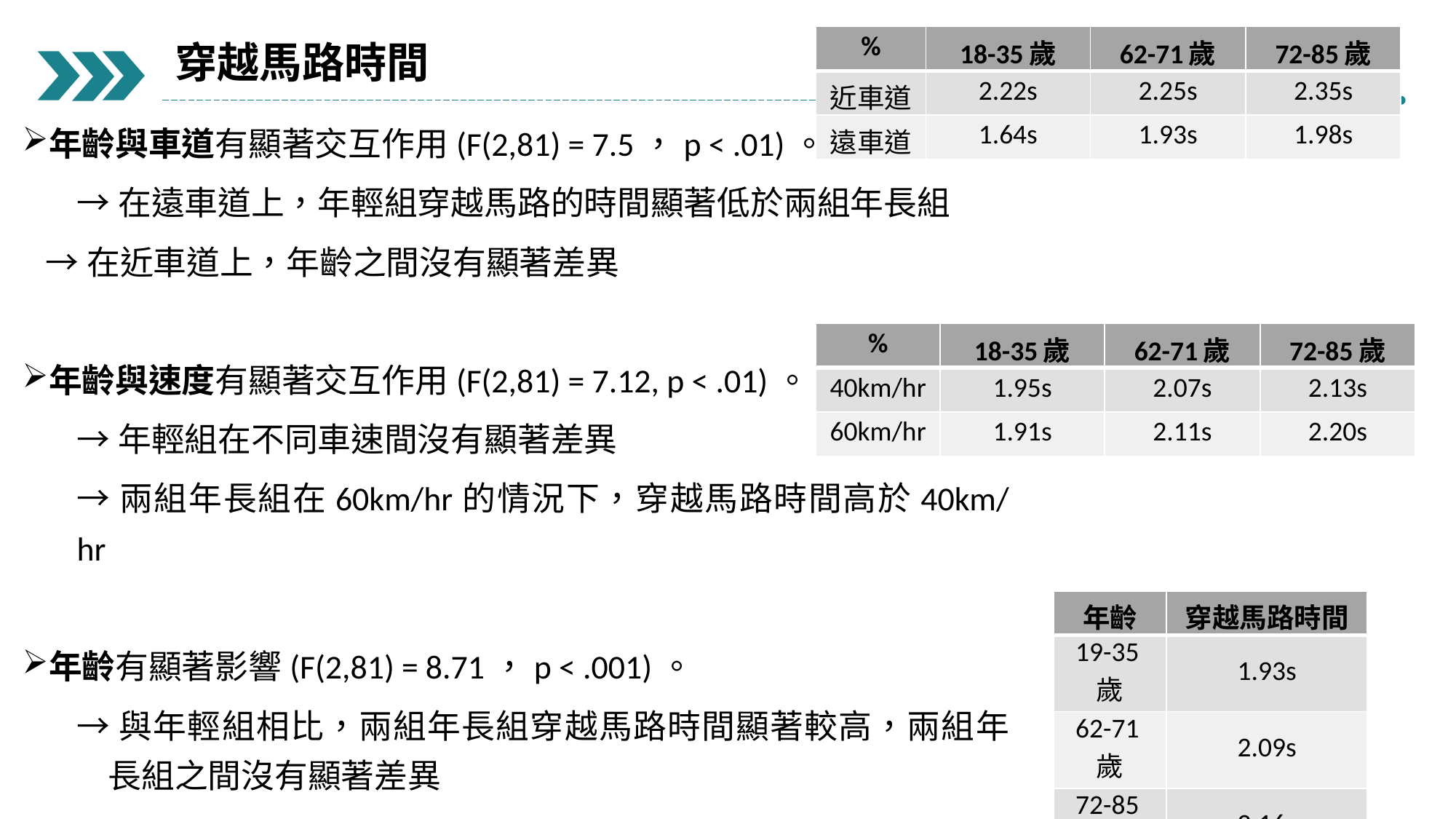

| % | 18-35歲 | 62-71歲 | 72-85歲 |
| --- | --- | --- | --- |
| 近車道 | 2.22s | 2.25s | 2.35s |
| 遠車道 | 1.64s | 1.93s | 1.98s |
穿越馬路時間

年齡與車道有顯著交互作用(F(2,81) = 7.5，p < .01)。
→在遠車道上，年輕組穿越馬路的時間顯著低於兩組年長組
→在近車道上，年齡之間沒有顯著差異

年齡與速度有顯著交互作用(F(2,81) = 7.12, p < .01)。
→年輕組在不同車速間沒有顯著差異
→兩組年長組在60km/hr的情況下，穿越馬路時間高於40km/hr

年齡有顯著影響(F(2,81) = 8.71，p < .001)。
→與年輕組相比，兩組年長組穿越馬路時間顯著較高，兩組年長組之間沒有顯著差異
| % | 18-35歲 | 62-71歲 | 72-85歲 |
| --- | --- | --- | --- |
| 40km/hr | 1.95s | 2.07s | 2.13s |
| 60km/hr | 1.91s | 2.11s | 2.20s |
| 年齡 | 穿越馬路時間 |
| --- | --- |
| 19-35歲 | 1.93s |
| 62-71歲 | 2.09s |
| 72-85歲 | 2.16s |